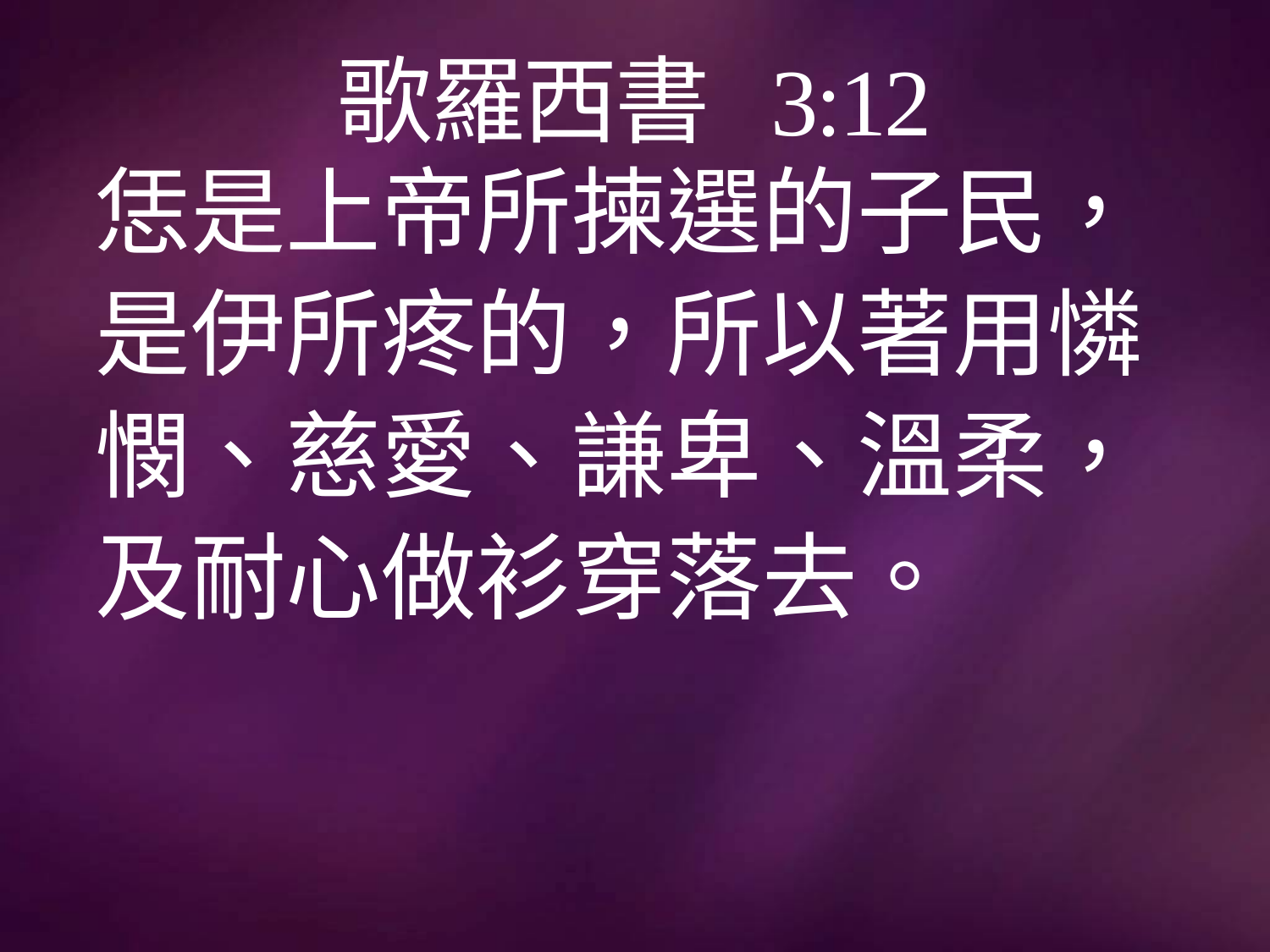

# 歌羅西書  3:12
恁是上帝所揀選的子民，
是伊所疼的，所以著用憐
憫、慈愛、謙卑、溫柔，
及耐心做衫穿落去。